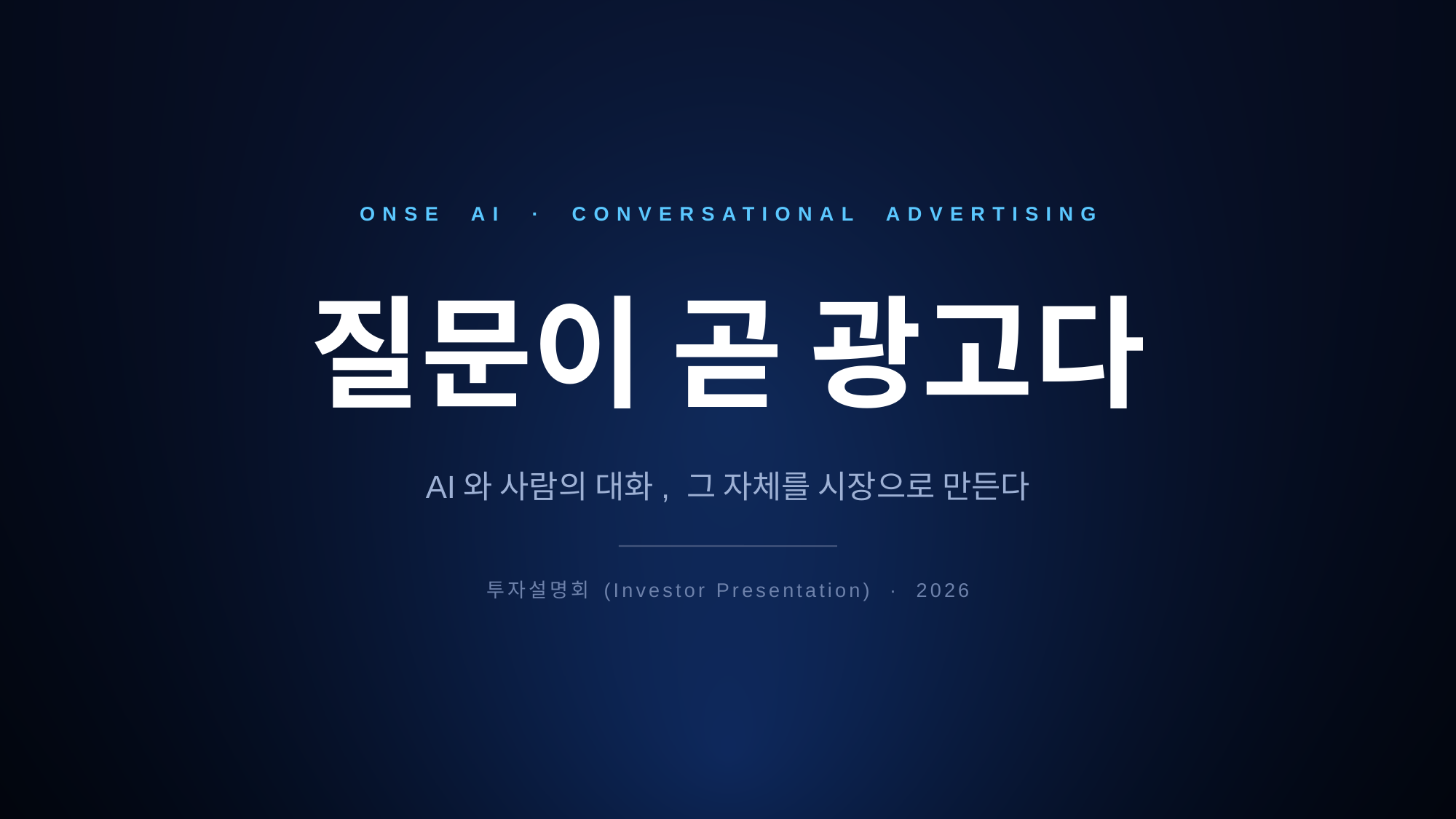

ONSE  AI  ·  CONVERSATIONAL  ADVERTISING
질문이 곧 광고다
AI와 사람의 대화, 그 자체를 시장으로 만든다

투자설명회 (Investor Presentation)  ·  2026